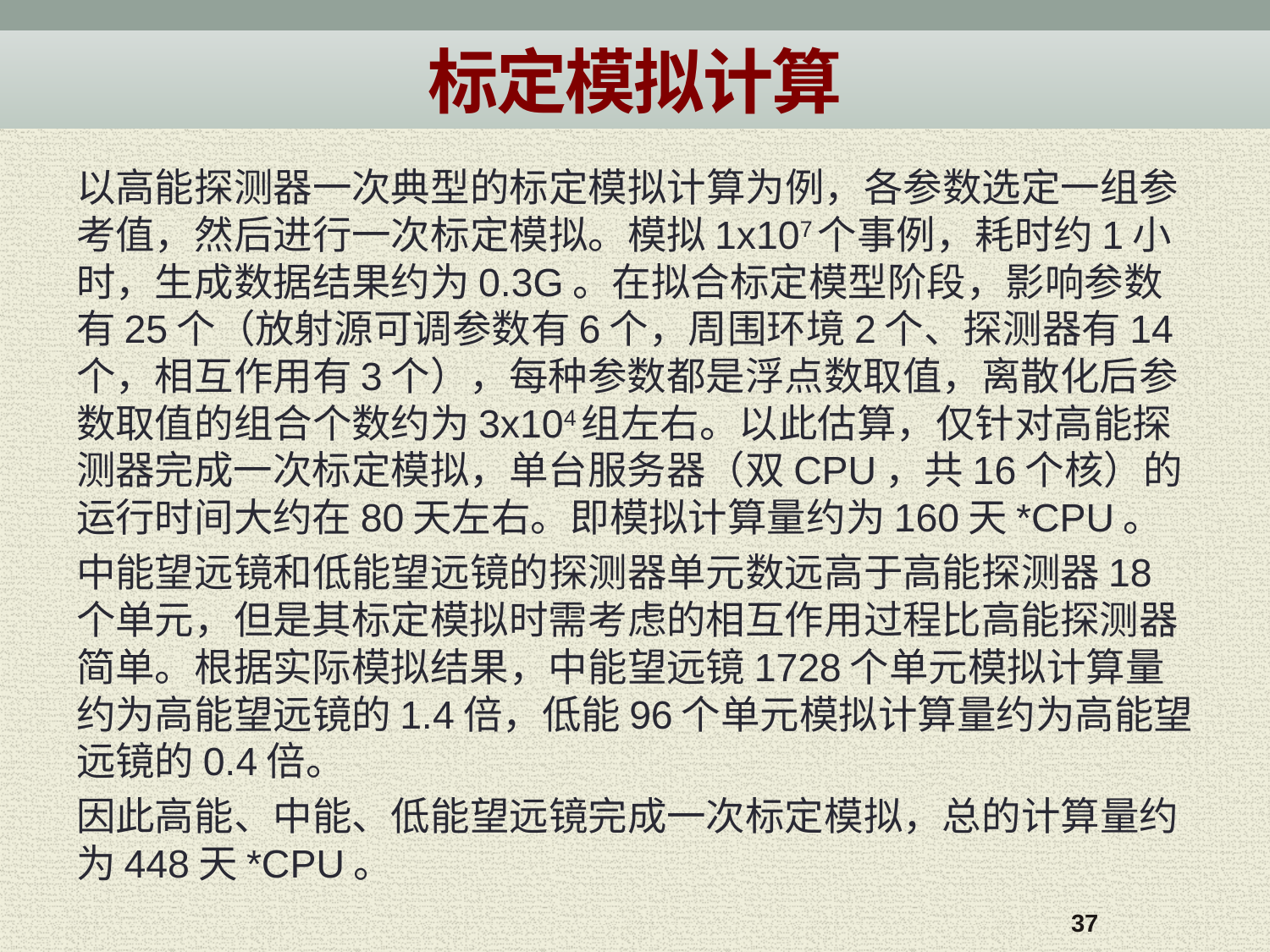

标定模拟计算
以高能探测器一次典型的标定模拟计算为例，各参数选定一组参考值，然后进行一次标定模拟。模拟1x107个事例，耗时约1小时，生成数据结果约为0.3G。在拟合标定模型阶段，影响参数有25个（放射源可调参数有6个，周围环境2个、探测器有14个，相互作用有3个），每种参数都是浮点数取值，离散化后参数取值的组合个数约为3x104组左右。以此估算，仅针对高能探测器完成一次标定模拟，单台服务器（双CPU，共16个核）的运行时间大约在80天左右。即模拟计算量约为160天*CPU。
中能望远镜和低能望远镜的探测器单元数远高于高能探测器18个单元，但是其标定模拟时需考虑的相互作用过程比高能探测器简单。根据实际模拟结果，中能望远镜1728个单元模拟计算量约为高能望远镜的1.4倍，低能96个单元模拟计算量约为高能望远镜的0.4倍。
因此高能、中能、低能望远镜完成一次标定模拟，总的计算量约为448天*CPU。
37